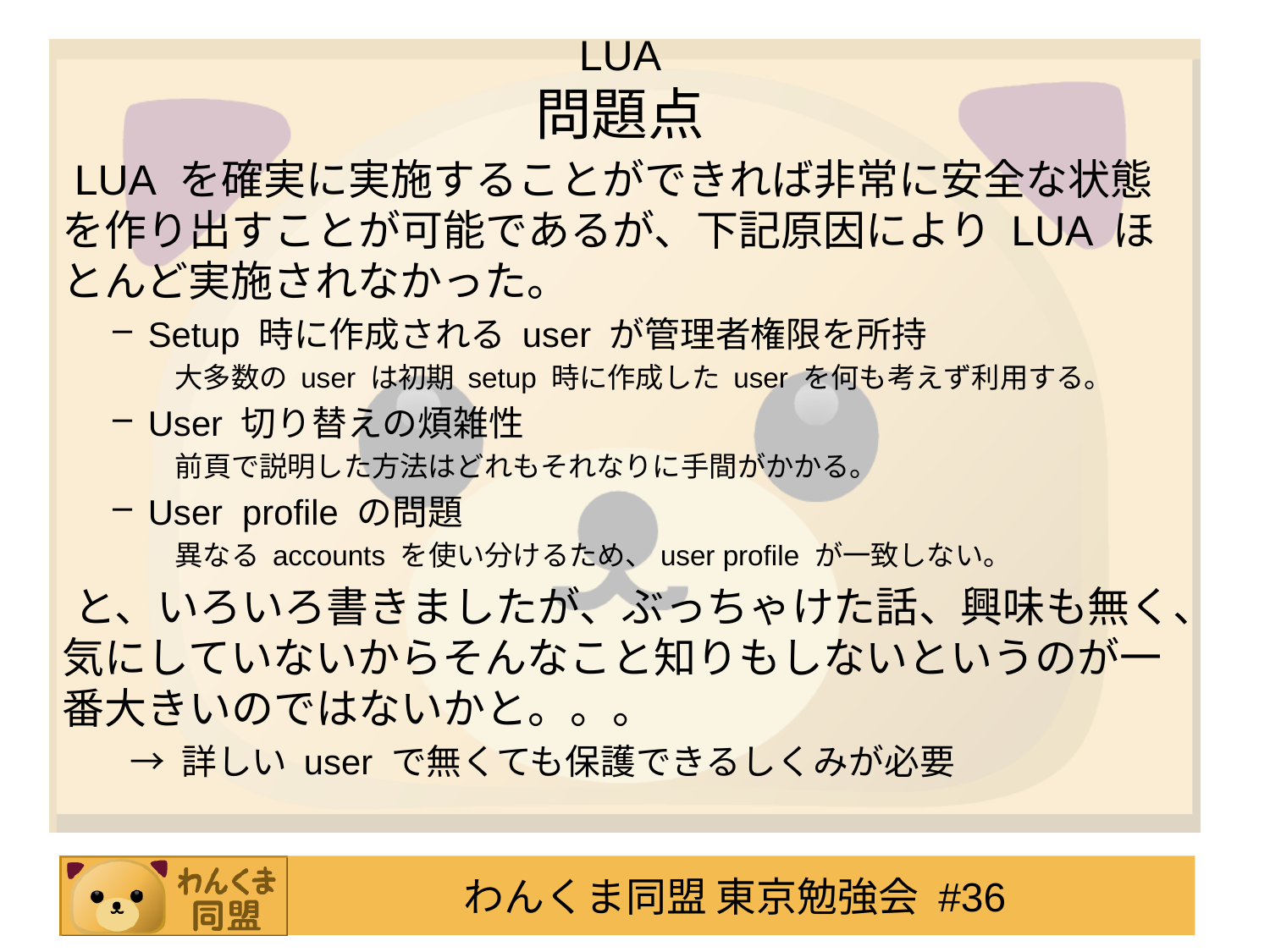

# LUA 問題点
LUA を確実に実施することができれば非常に安全な状態を作り出すことが可能であるが、下記原因により LUA ほとんど実施されなかった。
Setup 時に作成される user が管理者権限を所持
大多数の user は初期 setup 時に作成した user を何も考えず利用する。
User 切り替えの煩雑性
前頁で説明した方法はどれもそれなりに手間がかかる。
User  profile の問題
異なる accounts を使い分けるため、user profile が一致しない。
と、いろいろ書きましたが、ぶっちゃけた話、興味も無く、気にしていないからそんなこと知りもしないというのが一番大きいのではないかと。。。
→ 詳しい user で無くても保護できるしくみが必要